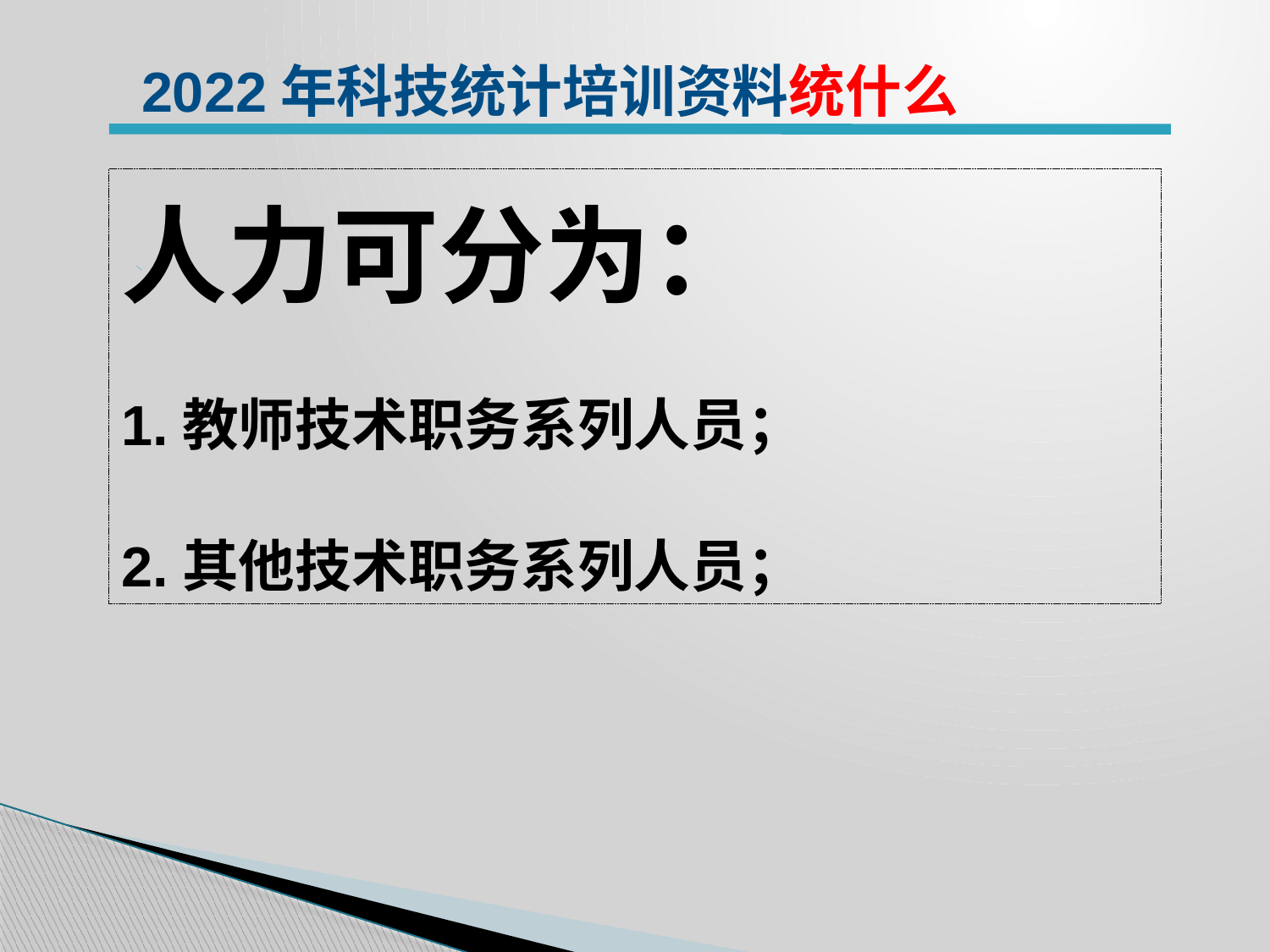

2022年科技统计培训资料统什么
人力可分为：
1.教师技术职务系列人员；
2.其他技术职务系列人员；